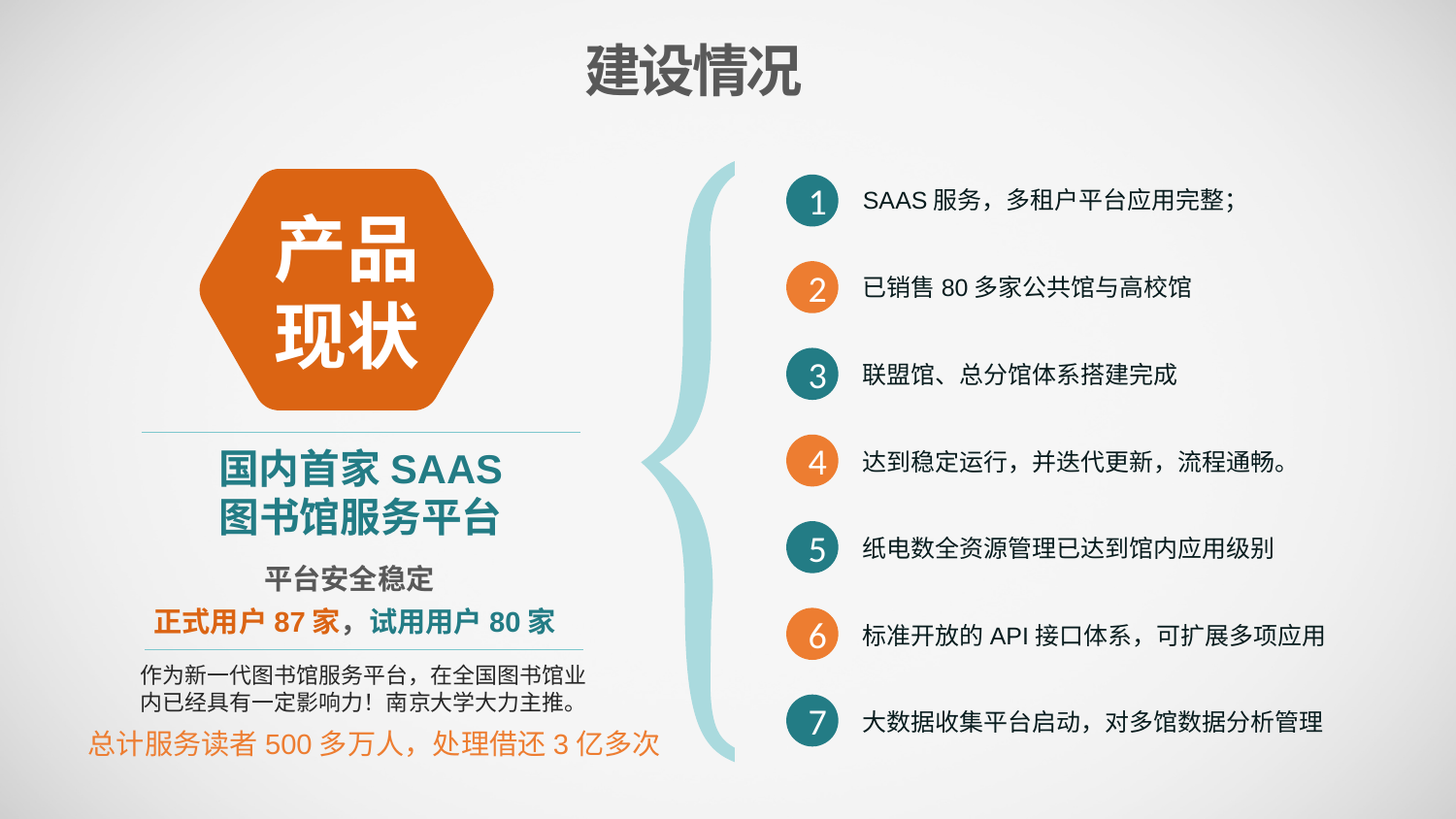

建设情况

1
SAAS服务，多租户平台应用完整；
产品
现状
2
已销售80多家公共馆与高校馆
3
联盟馆、总分馆体系搭建完成
4
国内首家SAAS
图书馆服务平台
达到稳定运行，并迭代更新，流程通畅。
5
纸电数全资源管理已达到馆内应用级别
平台安全稳定
正式用户87家，试用用户80家
6
标准开放的API接口体系，可扩展多项应用
作为新一代图书馆服务平台，在全国图书馆业内已经具有一定影响力！南京大学大力主推。
7
大数据收集平台启动，对多馆数据分析管理
总计服务读者500多万人，处理借还3亿多次